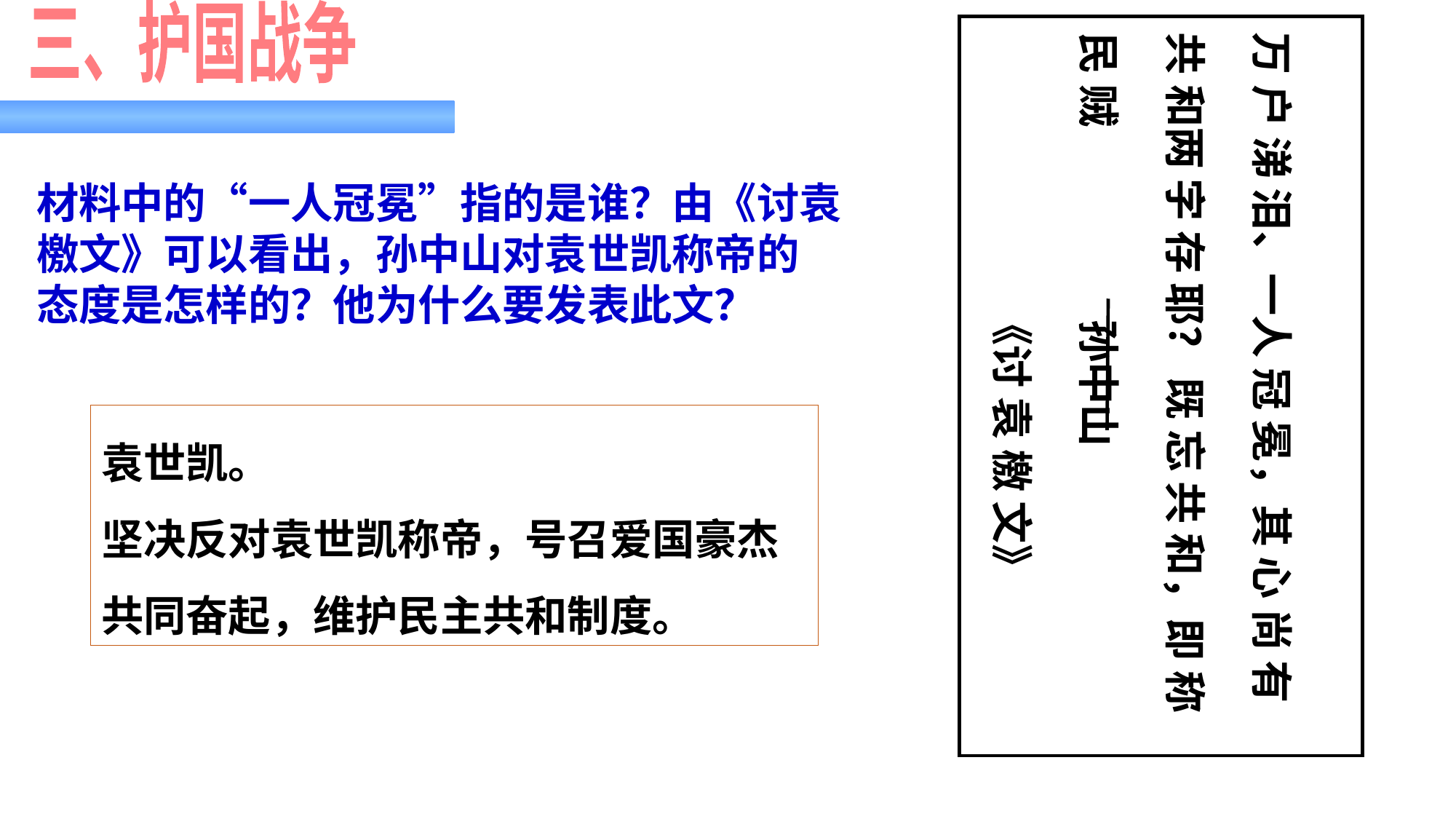

三、护国战争
万 户 涕 泪、一人 冠 冕，其 心 尚 有 共 和两 字 存 耶？ 既 忘 共 和，即 称 民 贼                    孙中山
                           《讨 袁 檄 文》

材料中的“一人冠冕”指的是谁？由《讨袁
檄文》可以看出，孙中山对袁世凯称帝的
态度是怎样的？他为什么要发表此文？
袁世凯。
坚决反对袁世凯称帝，号召爱国豪杰共同奋起，维护民主共和制度。